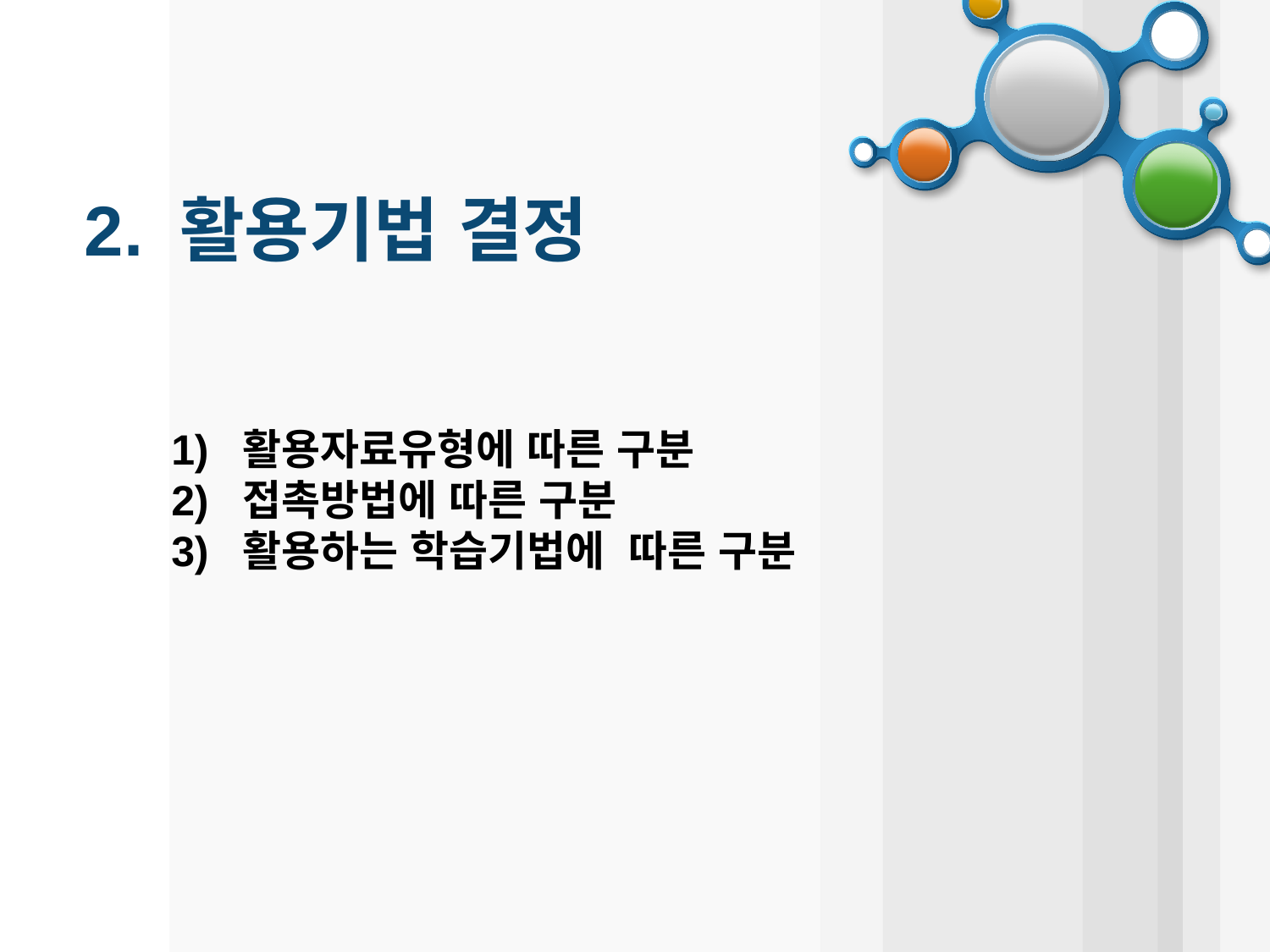

2. 활용기법 결정
1)  활용자료유형에 따른 구분
2)  접촉방법에 따른 구분
3)  활용하는 학습기법에  따른 구분